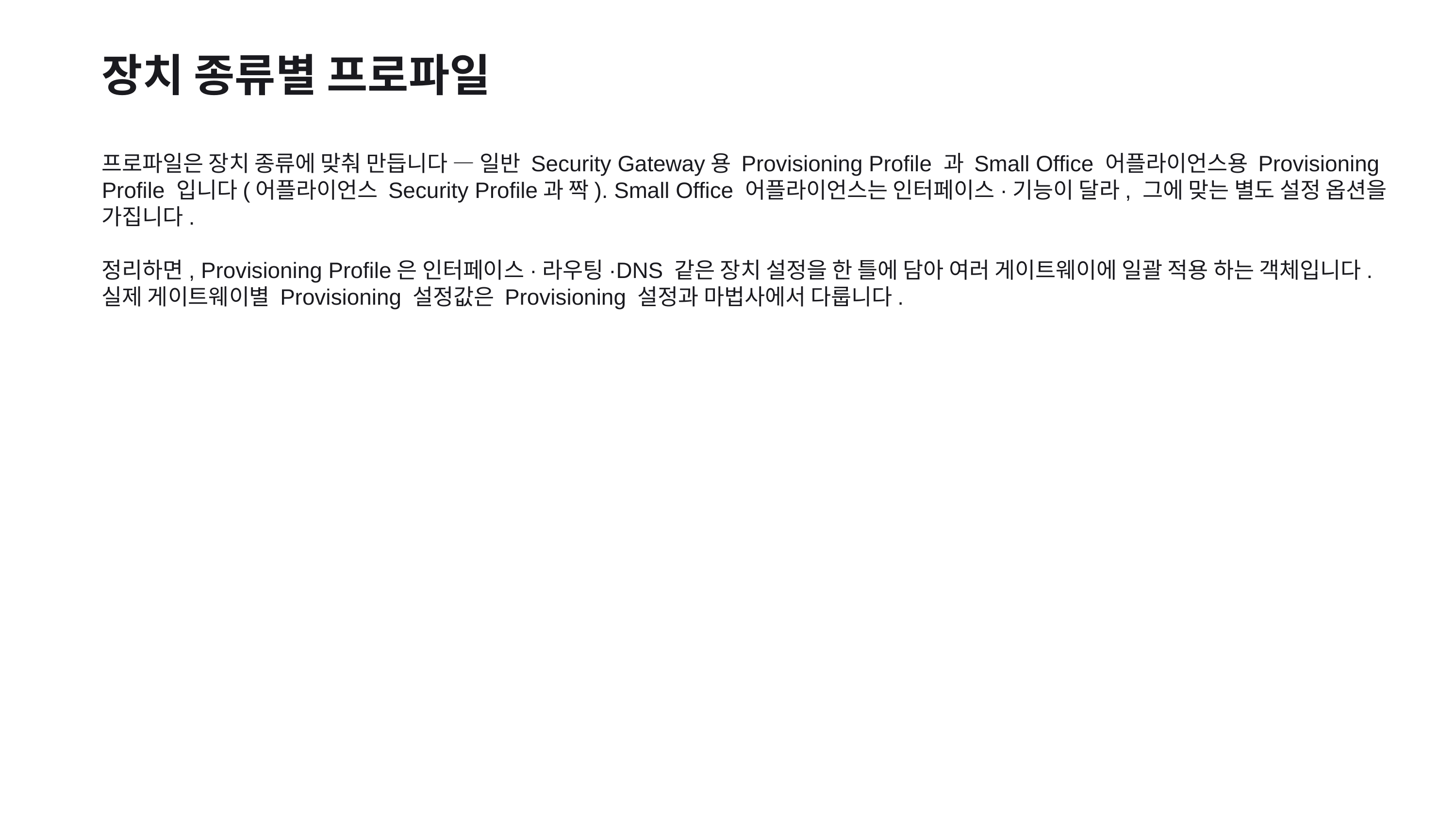

장치 종류별 프로파일
프로파일은 장치 종류에 맞춰 만듭니다 — 일반 Security Gateway용 Provisioning Profile 과 Small Office 어플라이언스용 Provisioning Profile 입니다(어플라이언스 Security Profile과 짝). Small Office 어플라이언스는 인터페이스·기능이 달라, 그에 맞는 별도 설정 옵션을 가집니다.

정리하면, Provisioning Profile은 인터페이스·라우팅·DNS 같은 장치 설정을 한 틀에 담아 여러 게이트웨이에 일괄 적용 하는 객체입니다. 실제 게이트웨이별 Provisioning 설정값은 Provisioning 설정과 마법사에서 다룹니다.